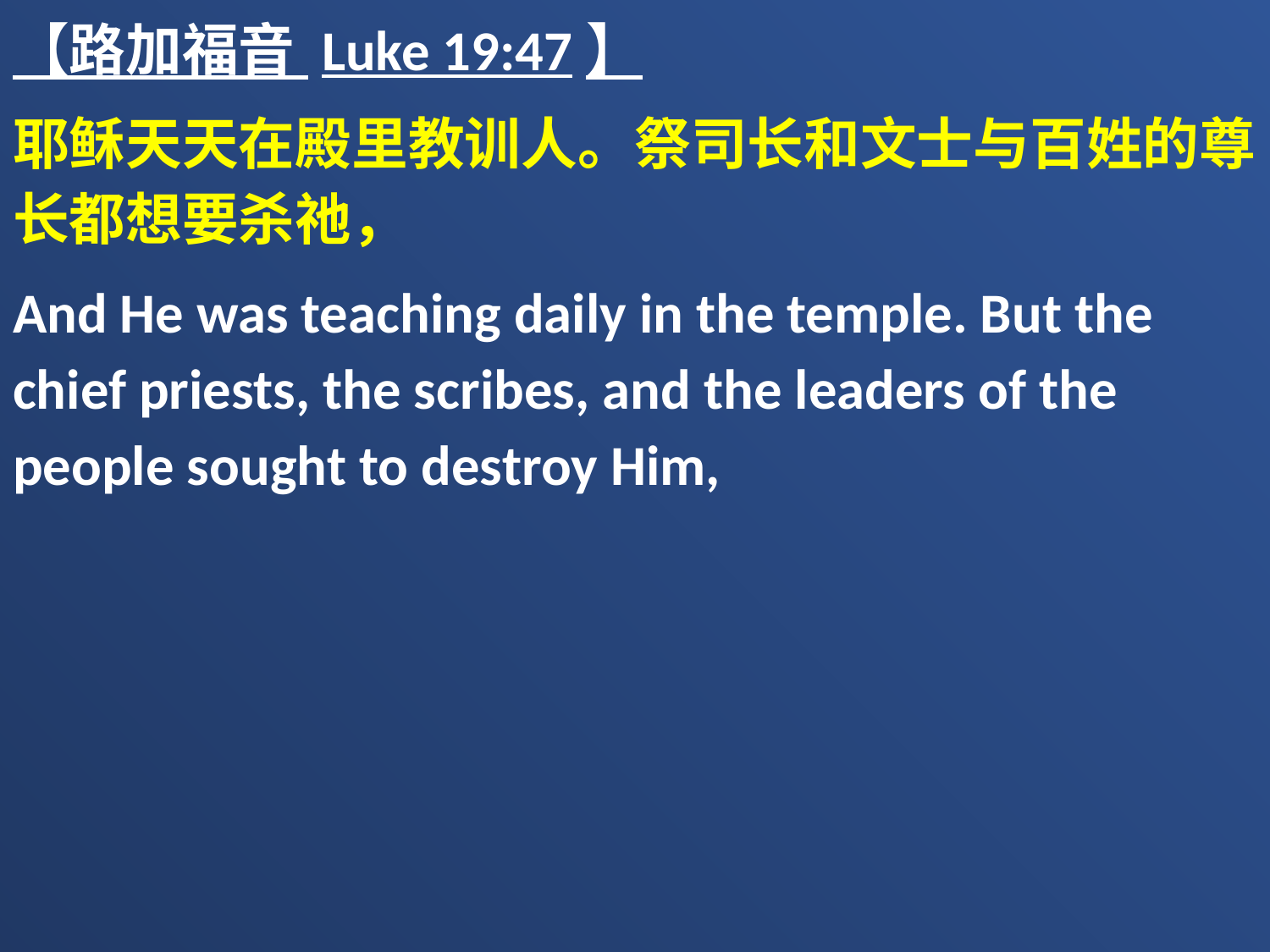

【路加福音 Luke 19:47】
耶稣天天在殿里教训人。祭司长和文士与百姓的尊长都想要杀祂，
And He was teaching daily in the temple. But the chief priests, the scribes, and the leaders of the people sought to destroy Him,